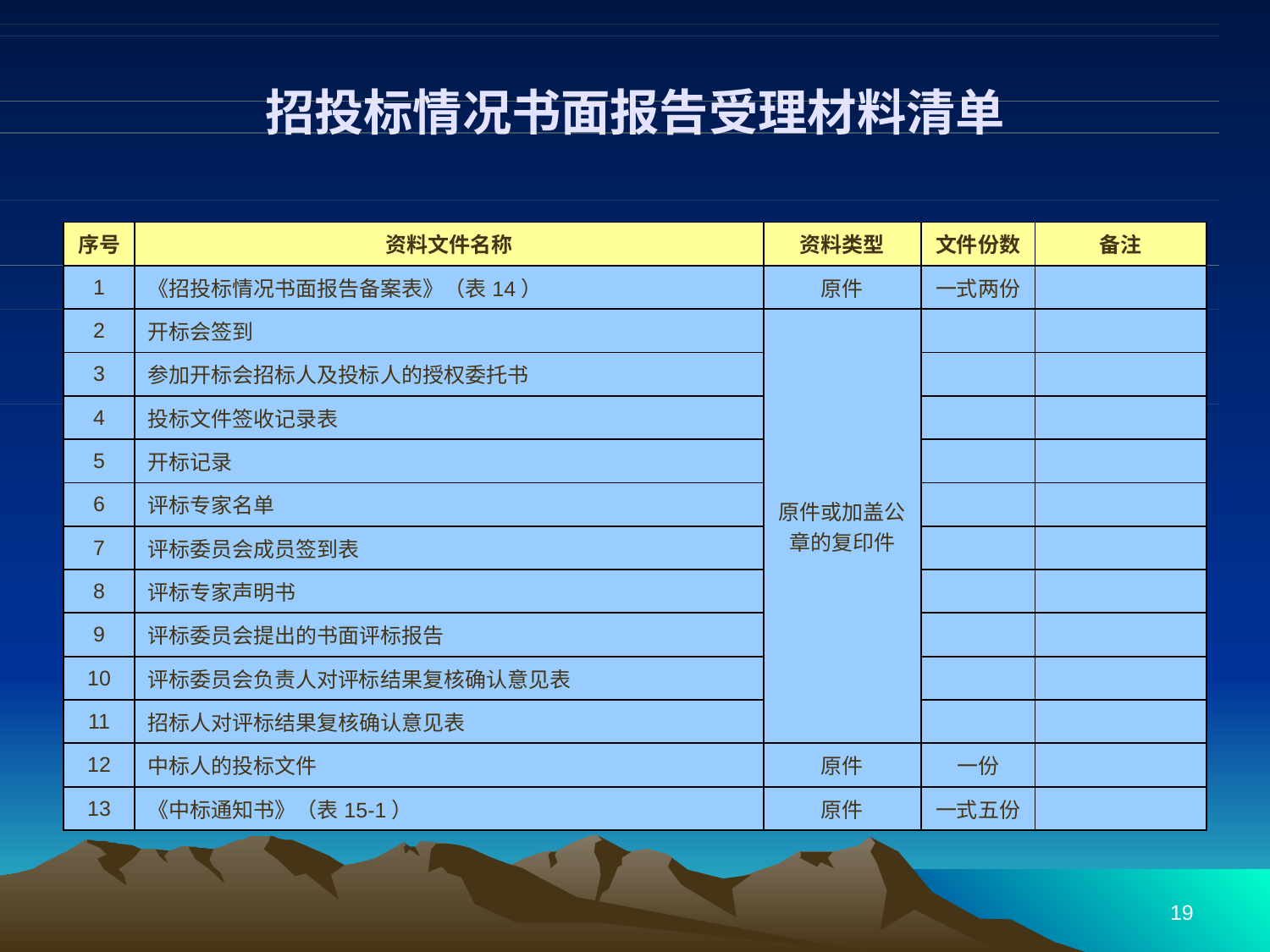

# 招投标情况书面报告受理材料清单

| 序号 | 资料文件名称 | 资料类型 | 文件份数 | 备注 |
| --- | --- | --- | --- | --- |
| 1 | 《招投标情况书面报告备案表》（表14） | 原件 | 一式两份 |  |
| 2 | 开标会签到 | 原件或加盖公章的复印件 |  |  |
| 3 | 参加开标会招标人及投标人的授权委托书 |  |  |  |
| 4 | 投标文件签收记录表 |  |  |  |
| 5 | 开标记录 |  |  |  |
| 6 | 评标专家名单 |  |  |  |
| 7 | 评标委员会成员签到表 |  |  |  |
| 8 | 评标专家声明书 |  |  |  |
| 9 | 评标委员会提出的书面评标报告 |  |  |  |
| 10 | 评标委员会负责人对评标结果复核确认意见表 |  |  |  |
| 11 | 招标人对评标结果复核确认意见表 |  |  |  |
| 12 | 中标人的投标文件 | 原件 | 一份 |  |
| 13 | 《中标通知书》（表15-1） | 原件 | 一式五份 |  |

19